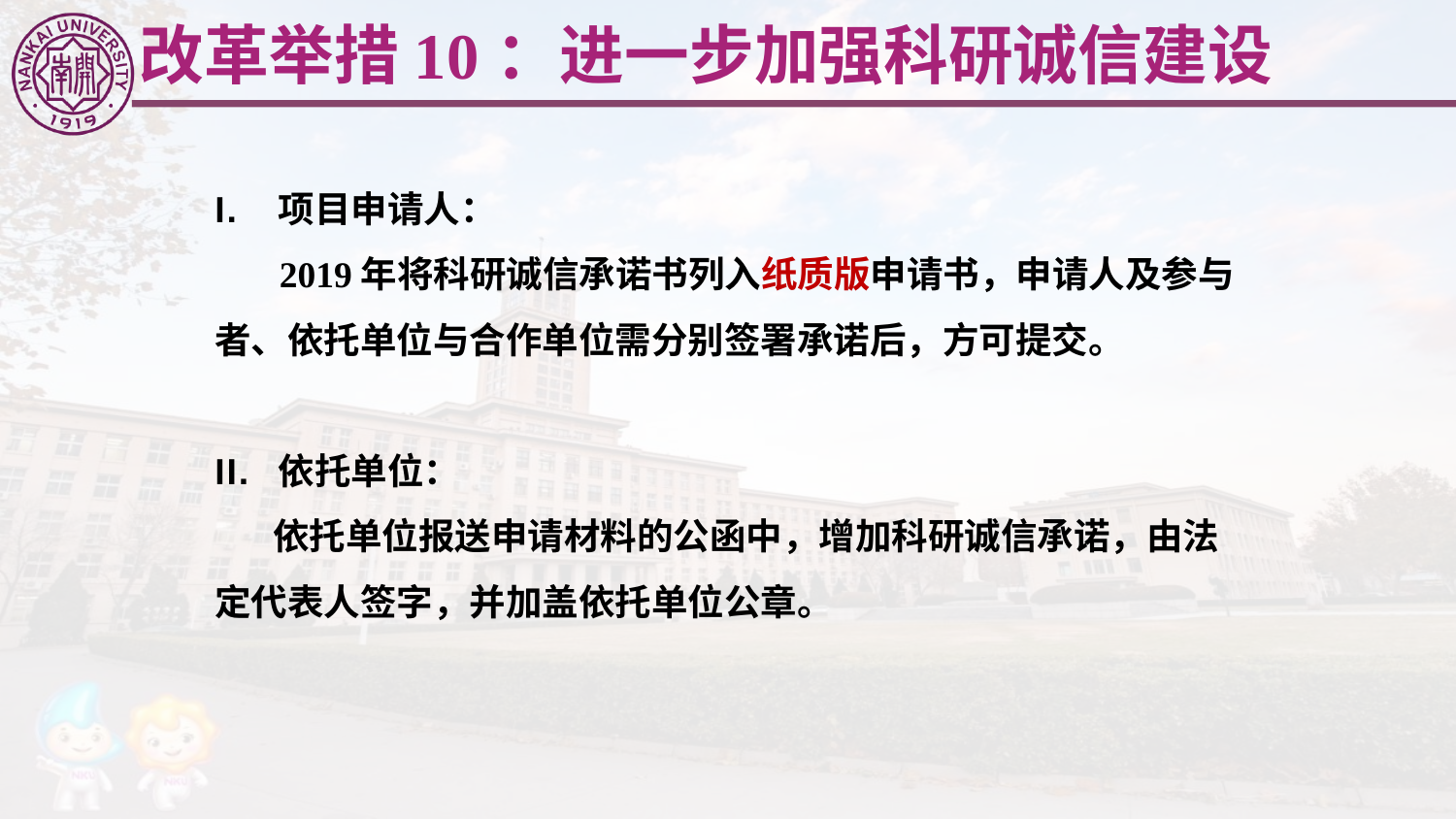

改革举措10：进一步加强科研诚信建设
项目申请人：
       2019年将科研诚信承诺书列入纸质版申请书，申请人及参与者、依托单位与合作单位需分别签署承诺后，方可提交。

依托单位：
      依托单位报送申请材料的公函中，增加科研诚信承诺，由法定代表人签字，并加盖依托单位公章。